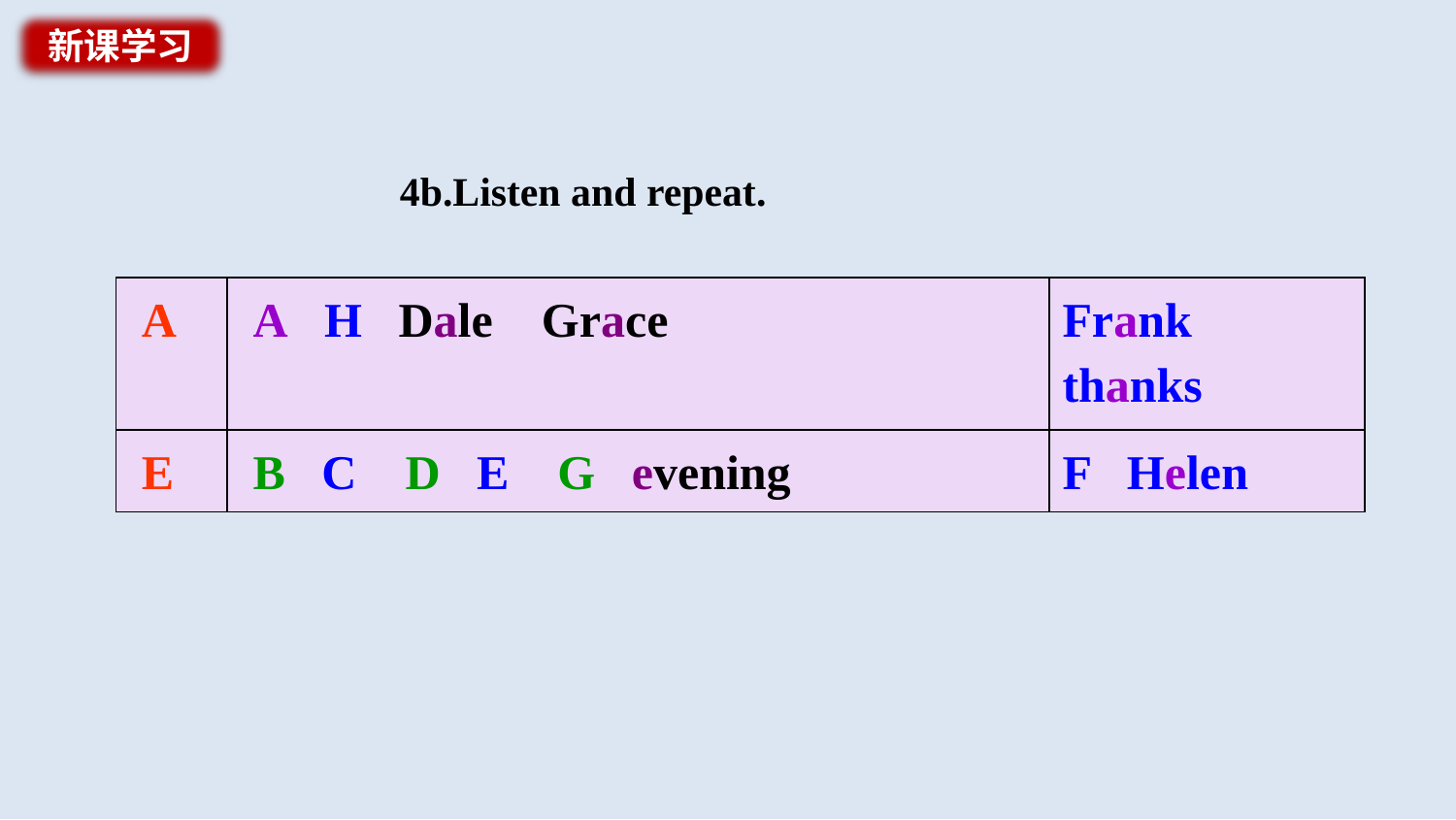

新课学习
4b.Listen and repeat.
| A | A H Dale Grace | Frank thanks |
| --- | --- | --- |
| E | B C D E G evening | F Helen |